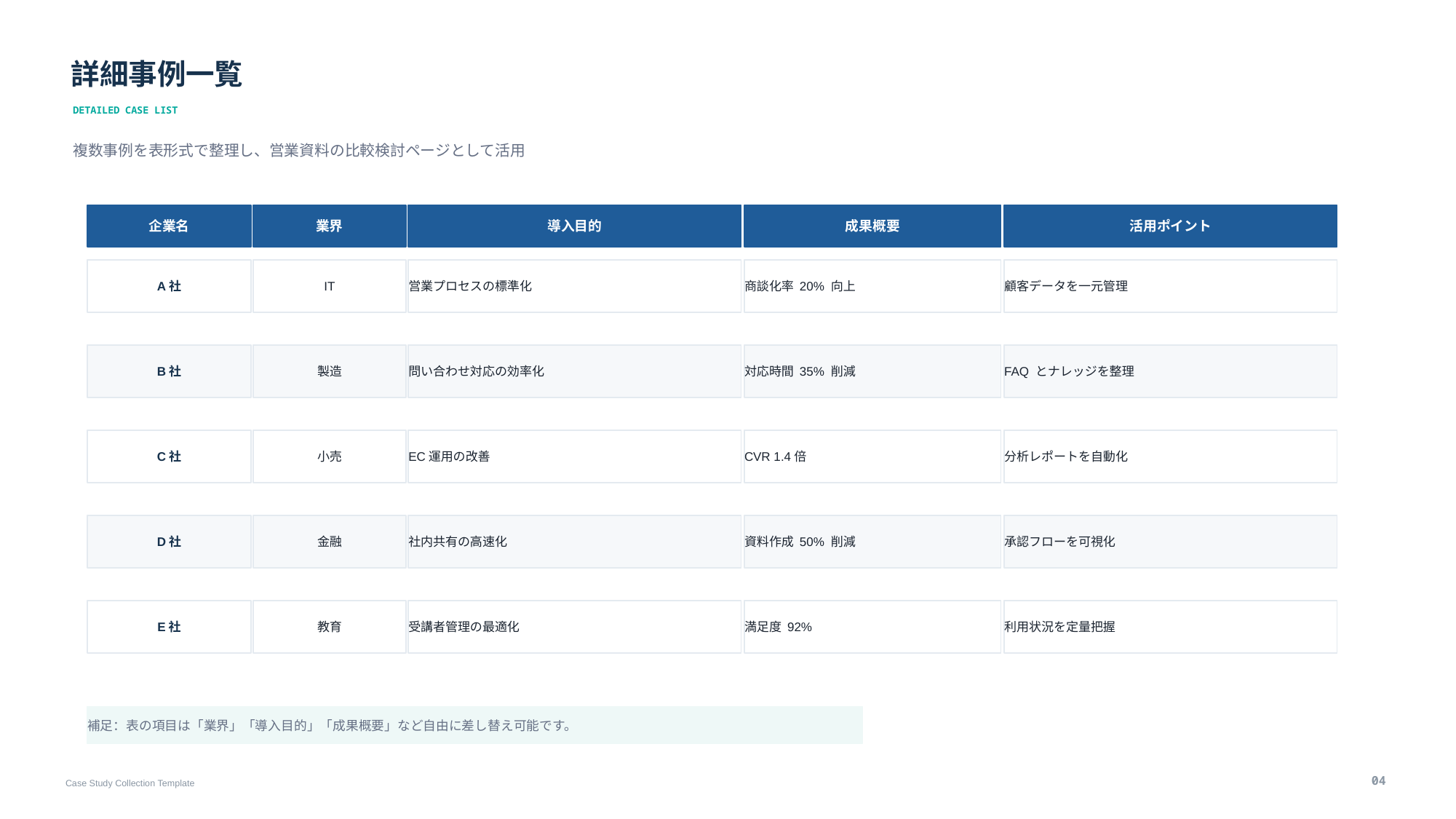

詳細事例一覧
DETAILED CASE LIST
複数事例を表形式で整理し、営業資料の比較検討ページとして活用
企業名
業界
導入目的
成果概要
活用ポイント
A社
IT
営業プロセスの標準化
商談化率 20% 向上
顧客データを一元管理
B社
製造
問い合わせ対応の効率化
対応時間 35% 削減
FAQ とナレッジを整理
C社
小売
EC運用の改善
CVR 1.4倍
分析レポートを自動化
D社
金融
社内共有の高速化
資料作成 50% 削減
承認フローを可視化
E社
教育
受講者管理の最適化
満足度 92%
利用状況を定量把握
補足：表の項目は「業界」「導入目的」「成果概要」など自由に差し替え可能です。
04
Case Study Collection Template